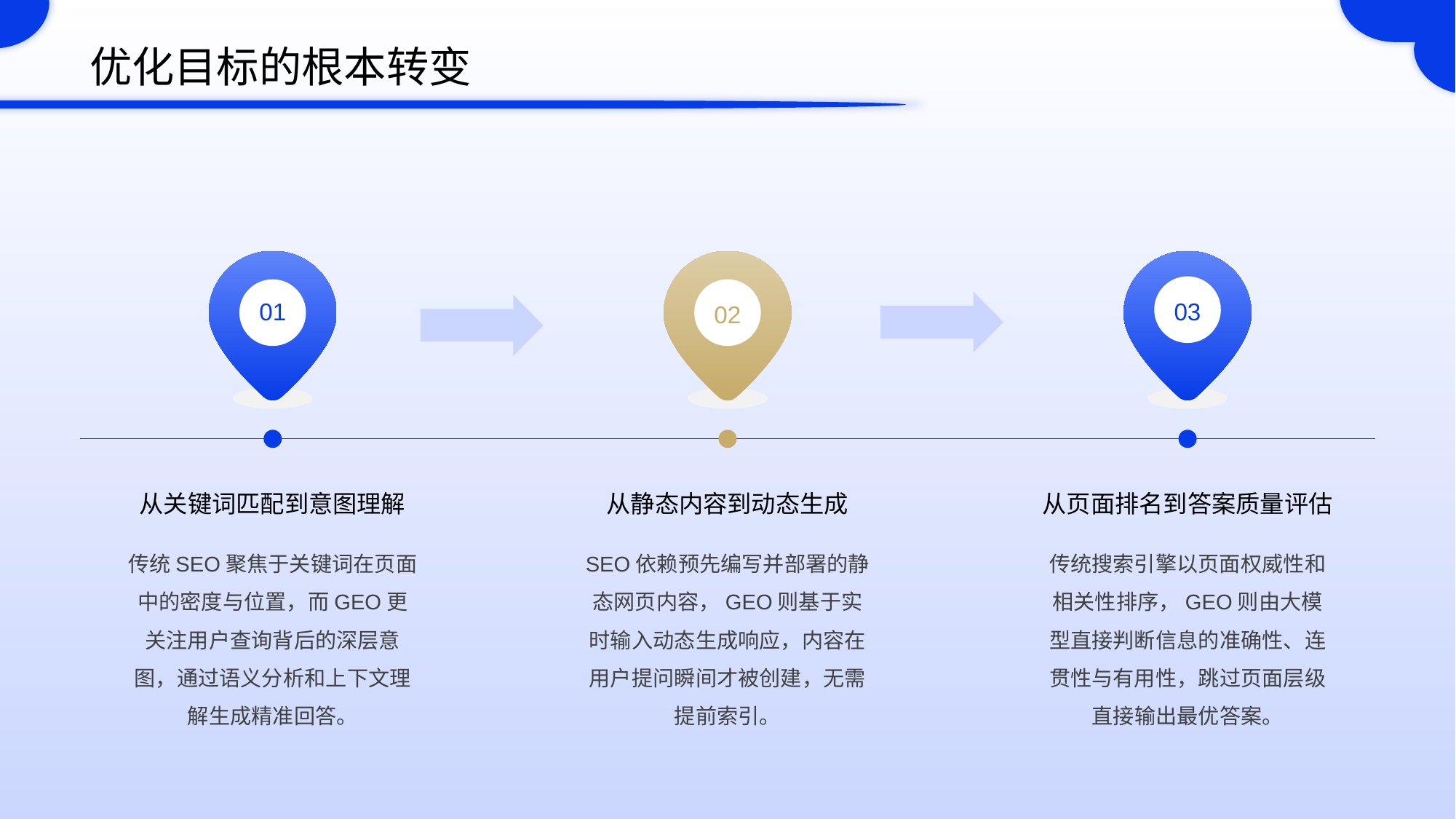

优化目标的根本转变

01
03

02

从关键词匹配到意图理解
从静态内容到动态生成
从页面排名到答案质量评估
传统SEO聚焦于关键词在页面中的密度与位置，而GEO更关注用户查询背后的深层意图，通过语义分析和上下文理解生成精准回答。
SEO依赖预先编写并部署的静态网页内容，GEO则基于实时输入动态生成响应，内容在用户提问瞬间才被创建，无需提前索引。
传统搜索引擎以页面权威性和相关性排序，GEO则由大模型直接判断信息的准确性、连贯性与有用性，跳过页面层级直接输出最优答案。